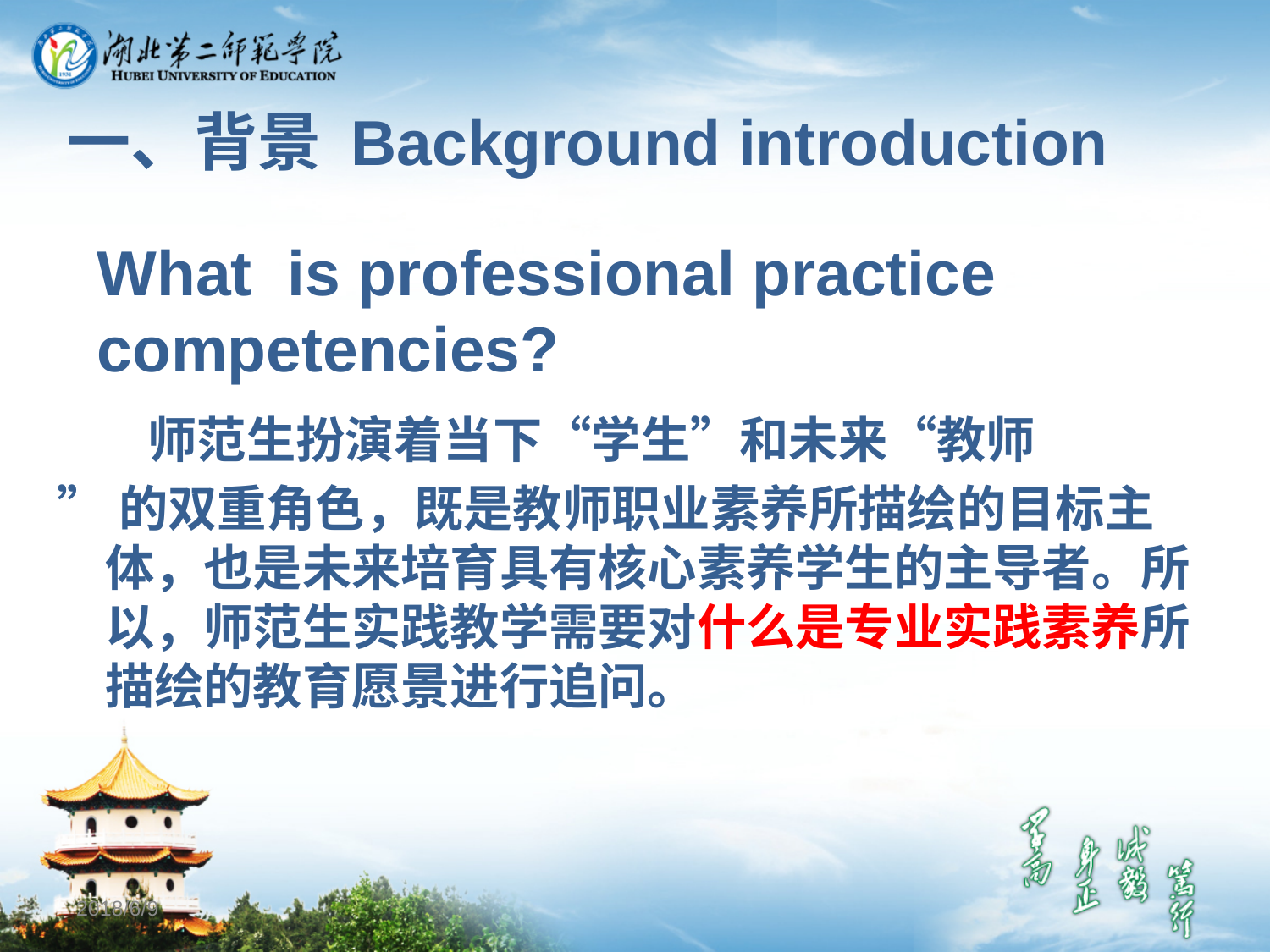

一、背景 Background introduction
What  is professional practice competencies?

       师范生扮演着当下“学生”和未来“教师
”的双重角色，既是教师职业素养所描绘的目标主体，也是未来培育具有核心素养学生的主导者。所以，师范生实践教学需要对什么是专业实践素养所描绘的教育愿景进行追问。
2018/6/9